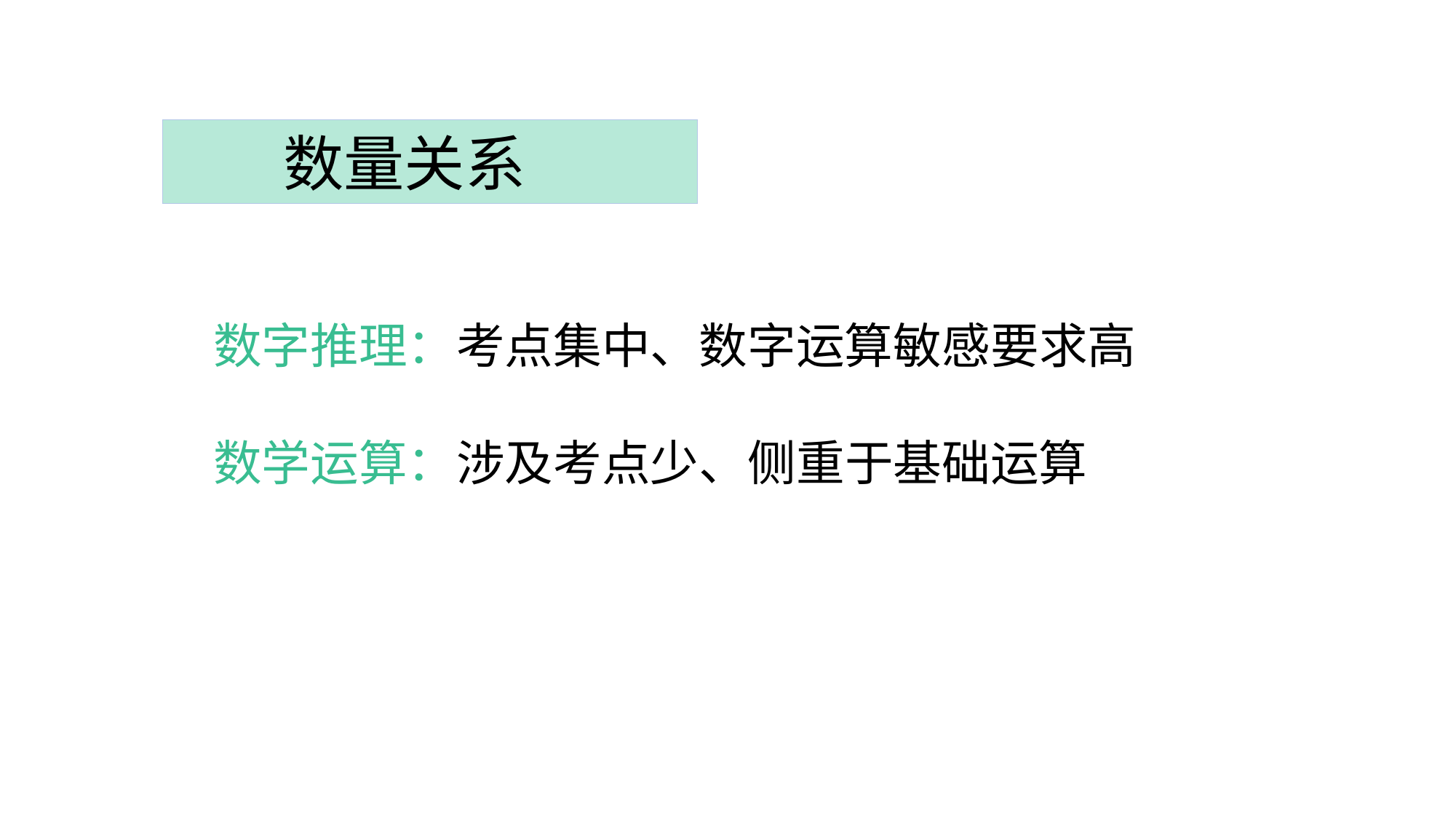

数量关系
数字推理：考点集中、数字运算敏感要求高
数学运算：涉及考点少、侧重于基础运算